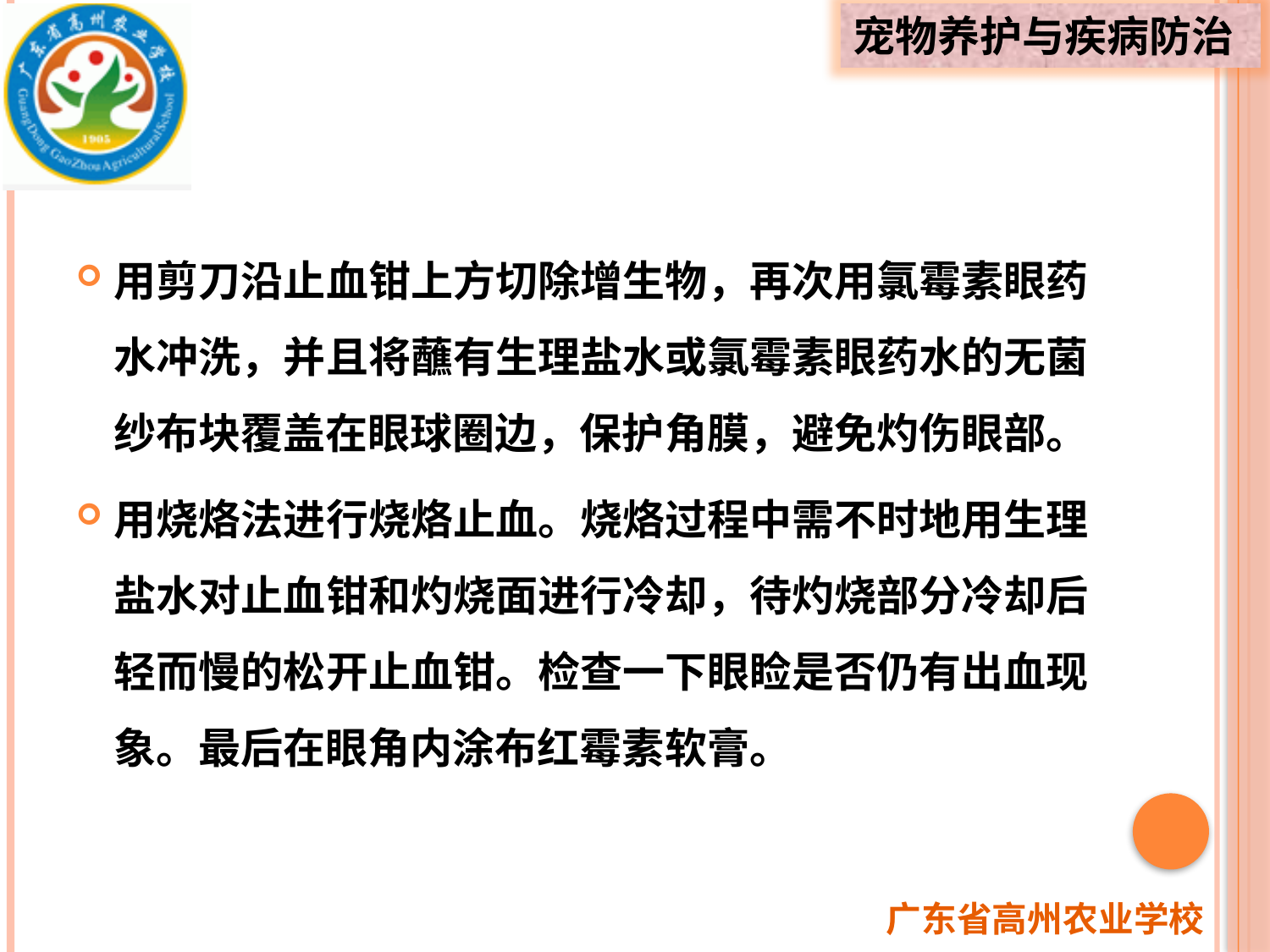

用剪刀沿止血钳上方切除增生物，再次用氯霉素眼药水冲洗，并且将蘸有生理盐水或氯霉素眼药水的无菌纱布块覆盖在眼球圈边，保护角膜，避免灼伤眼部。
用烧烙法进行烧烙止血。烧烙过程中需不时地用生理盐水对止血钳和灼烧面进行冷却，待灼烧部分冷却后轻而慢的松开止血钳。检查一下眼睑是否仍有出血现象。最后在眼角内涂布红霉素软膏。